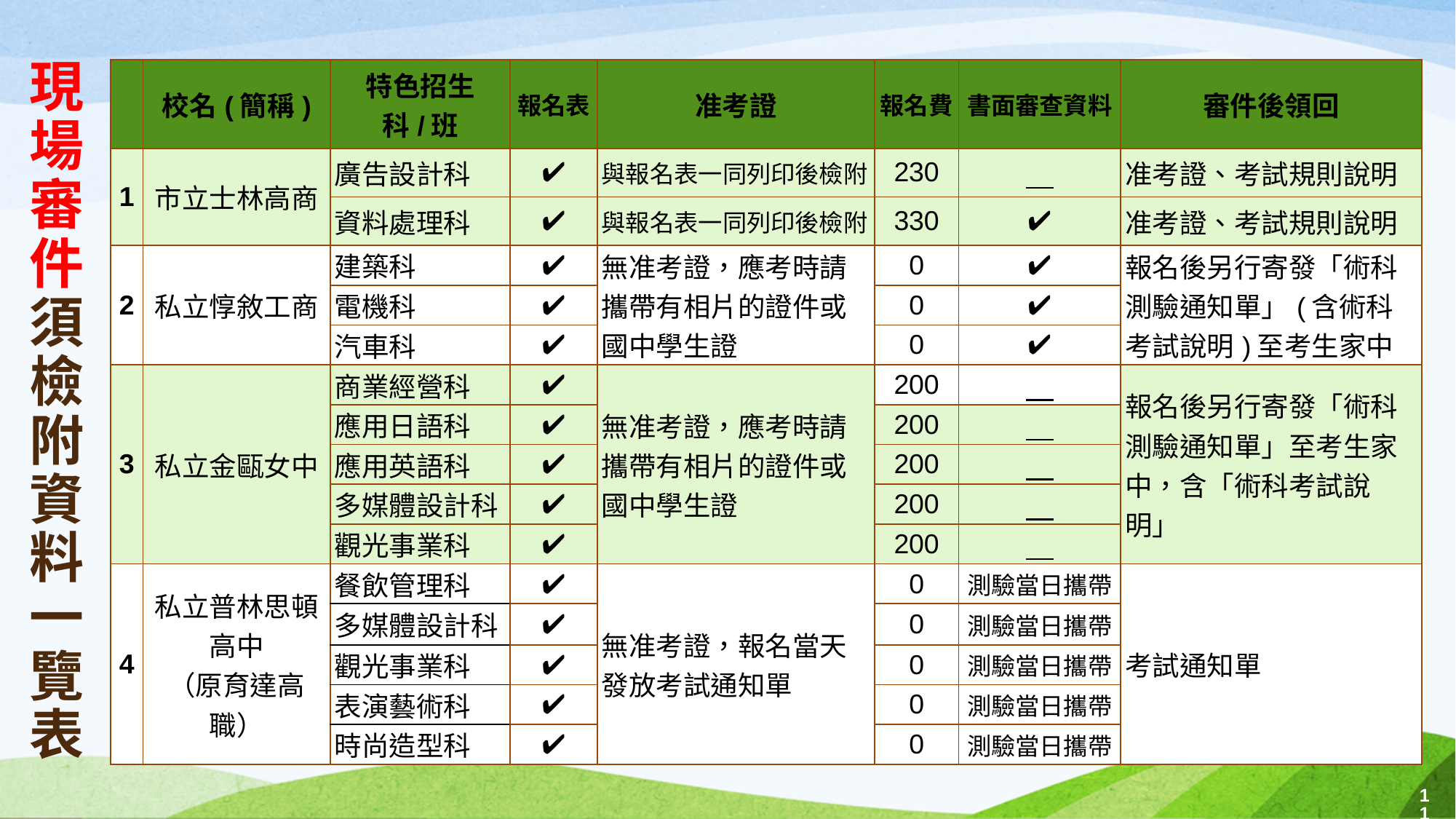

# 現場審件須檢附資料一覽表
|  | 校名(簡稱) | 特色招生科/班 | 報名表 | 准考證 | 報名費 | 書面審查資料 | 審件後領回 |
| --- | --- | --- | --- | --- | --- | --- | --- |
| 1 | 市立士林高商 | 廣告設計科 | ✔ | 與報名表一同列印後檢附 | 230 |  | 准考證、考試規則說明 |
|  |  | 資料處理科 | ✔ | 與報名表一同列印後檢附 | 330 | ✔ | 准考證、考試規則說明 |
| 2 | 私立惇敘工商 | 建築科 | ✔ | 無准考證，應考時請攜帶有相片的證件或國中學生證 | 0 | ✔ | 報名後另行寄發「術科測驗通知單」(含術科考試說明)至考生家中 |
|  |  | 電機科 | ✔ |  | 0 | ✔ |  |
|  |  | 汽車科 | ✔ |  | 0 | ✔ |  |
| 3 | 私立金甌女中 | 商業經營科 | ✔ | 無准考證，應考時請攜帶有相片的證件或國中學生證 | 200 |  | 報名後另行寄發「術科測驗通知單」至考生家中，含「術科考試說明」 |
|  |  | 應用日語科 | ✔ |  | 200 |  |  |
|  |  | 應用英語科 | ✔ |  | 200 |  |  |
|  |  | 多媒體設計科 | ✔ |  | 200 |  |  |
|  |  | 觀光事業科 | ✔ |  | 200 |  |  |
| 4 | 私立普林思頓高中 （原育達高職） | 餐飲管理科 | ✔ | 無准考證，報名當天發放考試通知單 | 0 | 測驗當日攜帶 | 考試通知單 |
|  |  | 多媒體設計科 | ✔ |  | 0 | 測驗當日攜帶 |  |
|  |  | 觀光事業科 | ✔ |  | 0 | 測驗當日攜帶 |  |
|  |  | 表演藝術科 | ✔ |  | 0 | 測驗當日攜帶 |  |
|  |  | 時尚造型科 | ✔ |  | 0 | 測驗當日攜帶 |  |
11